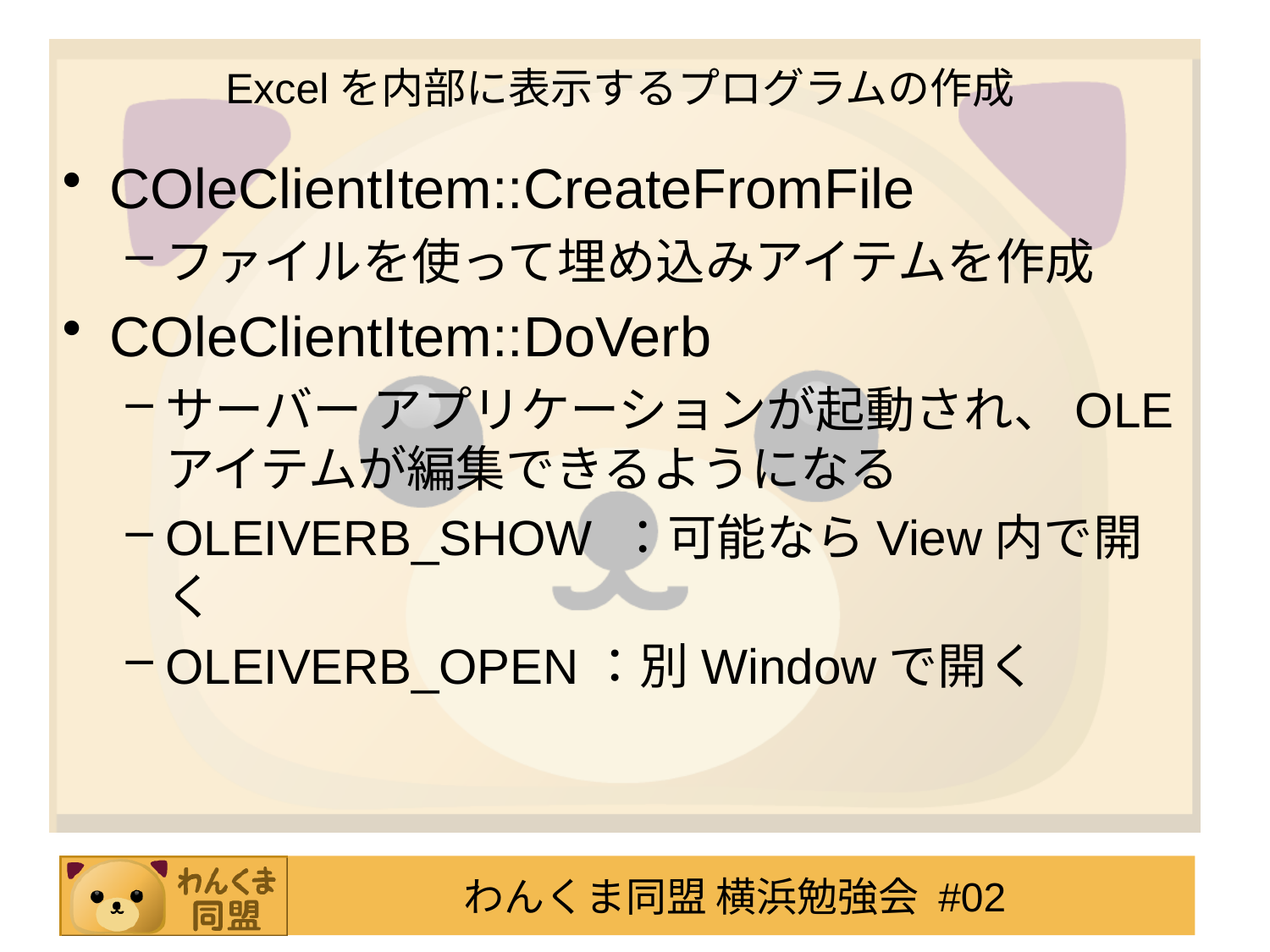

# Excelを内部に表示するプログラムの作成
COleClientItem::CreateFromFile
ファイルを使って埋め込みアイテムを作成
COleClientItem::DoVerb
サーバー アプリケーションが起動され、OLE アイテムが編集できるようになる
OLEIVERB_SHOW ：可能ならView内で開く
OLEIVERB_OPEN：別Windowで開く